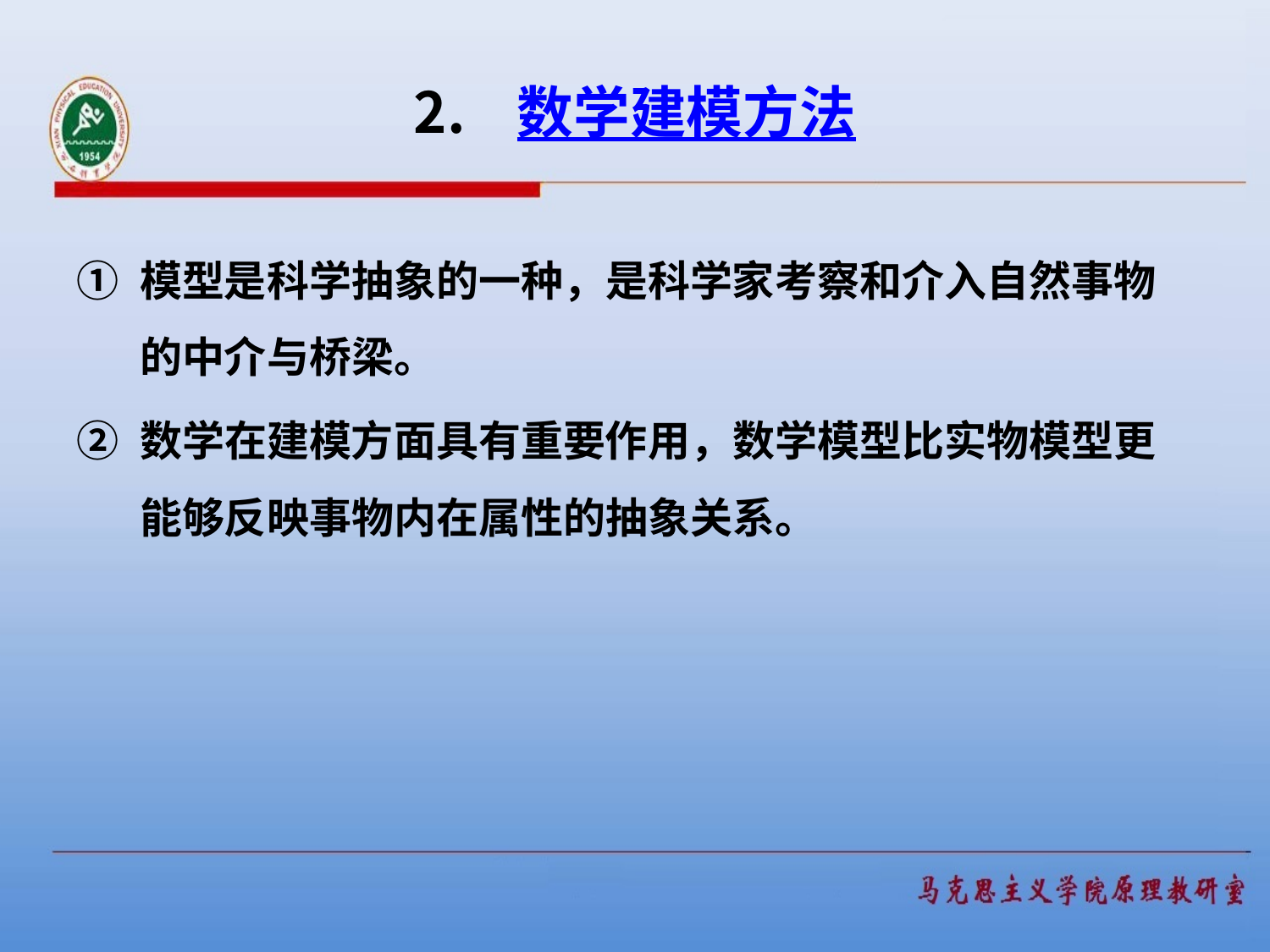

# 数学建模方法
模型是科学抽象的一种，是科学家考察和介入自然事物的中介与桥梁。
数学在建模方面具有重要作用，数学模型比实物模型更能够反映事物内在属性的抽象关系。